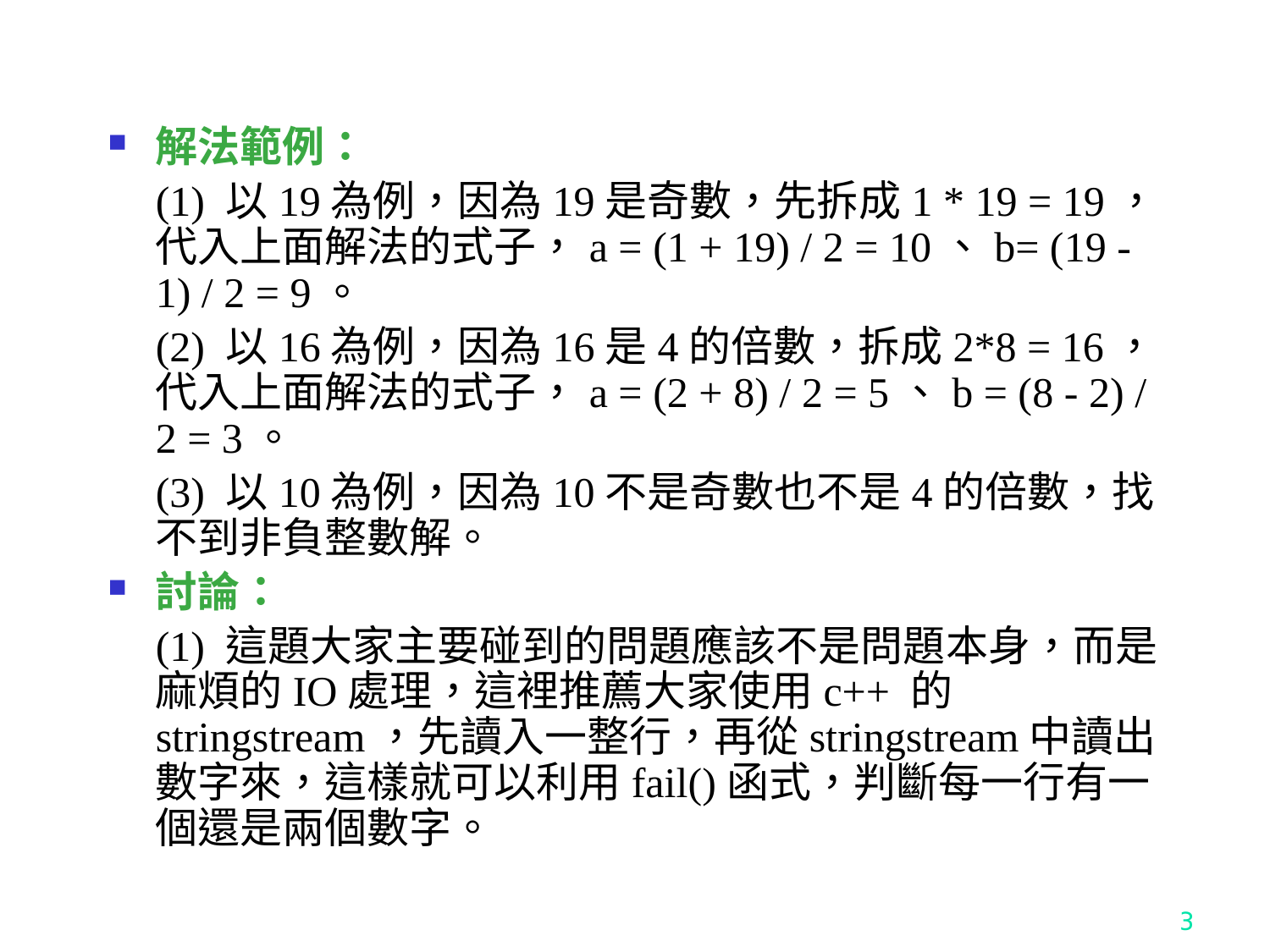

解法範例：
	(1) 以19為例，因為19是奇數，先拆成1 * 19 = 19，代入上面解法的式子，a = (1 + 19) / 2 = 10、b= (19 - 1) / 2 = 9。
	(2) 以16為例，因為16是4的倍數，拆成2*8 = 16，代入上面解法的式子，a = (2 + 8) / 2 = 5、b = (8 - 2) / 2 = 3。
	(3) 以10為例，因為10不是奇數也不是4的倍數，找不到非負整數解。
討論：
	(1) 這題大家主要碰到的問題應該不是問題本身，而是麻煩的IO處理，這裡推薦大家使用c++ 的stringstream，先讀入一整行，再從stringstream中讀出數字來，這樣就可以利用fail()函式，判斷每一行有一個還是兩個數字。

3